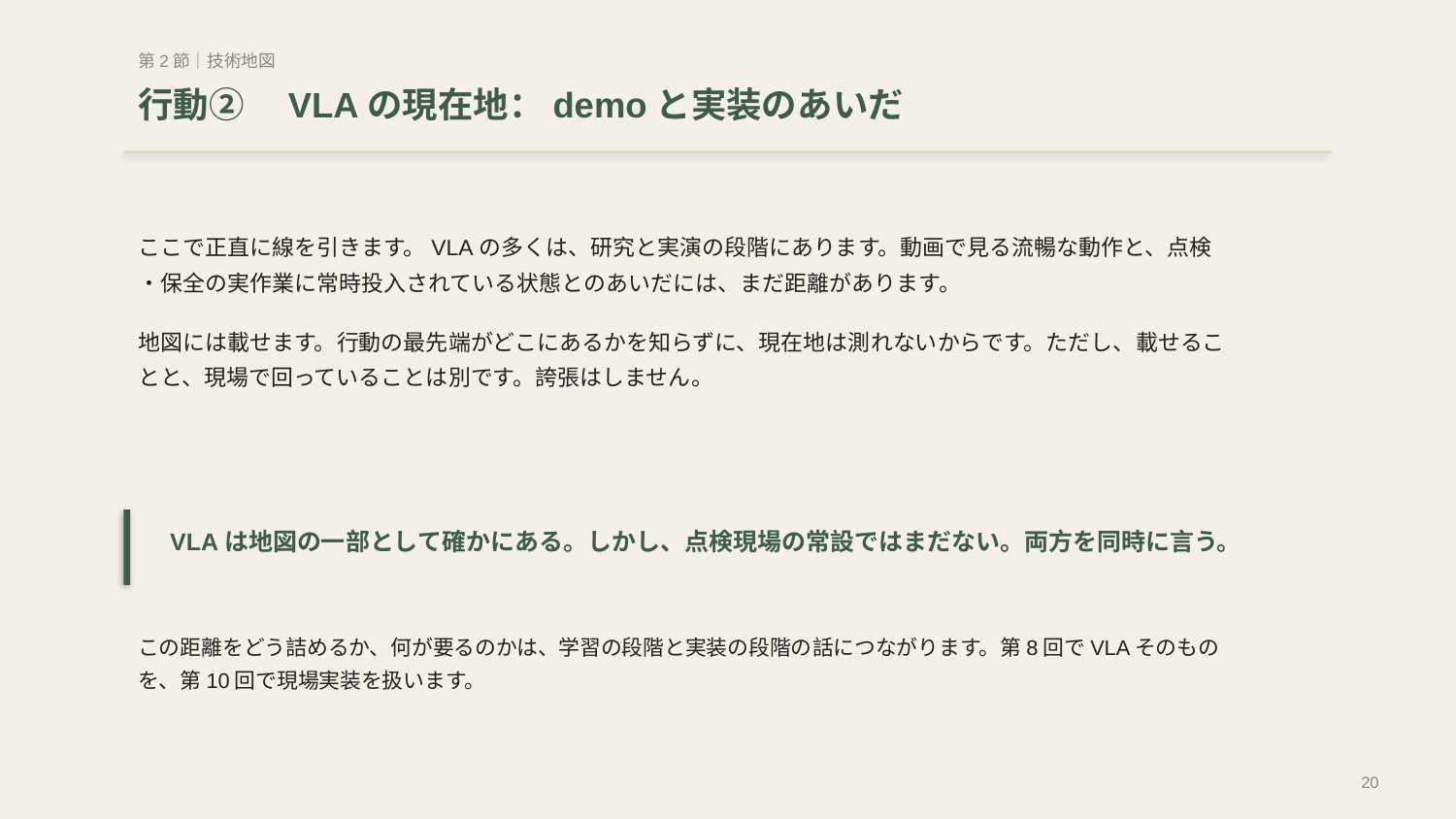

第2節｜技術地図
行動②　VLAの現在地：demoと実装のあいだ

ここで正直に線を引きます。VLAの多くは、研究と実演の段階にあります。動画で見る流暢な動作と、点検・保全の実作業に常時投入されている状態とのあいだには、まだ距離があります。
地図には載せます。行動の最先端がどこにあるかを知らずに、現在地は測れないからです。ただし、載せることと、現場で回っていることは別です。誇張はしません。

VLAは地図の一部として確かにある。しかし、点検現場の常設ではまだない。両方を同時に言う。
この距離をどう詰めるか、何が要るのかは、学習の段階と実装の段階の話につながります。第8回でVLAそのものを、第10回で現場実装を扱います。
20